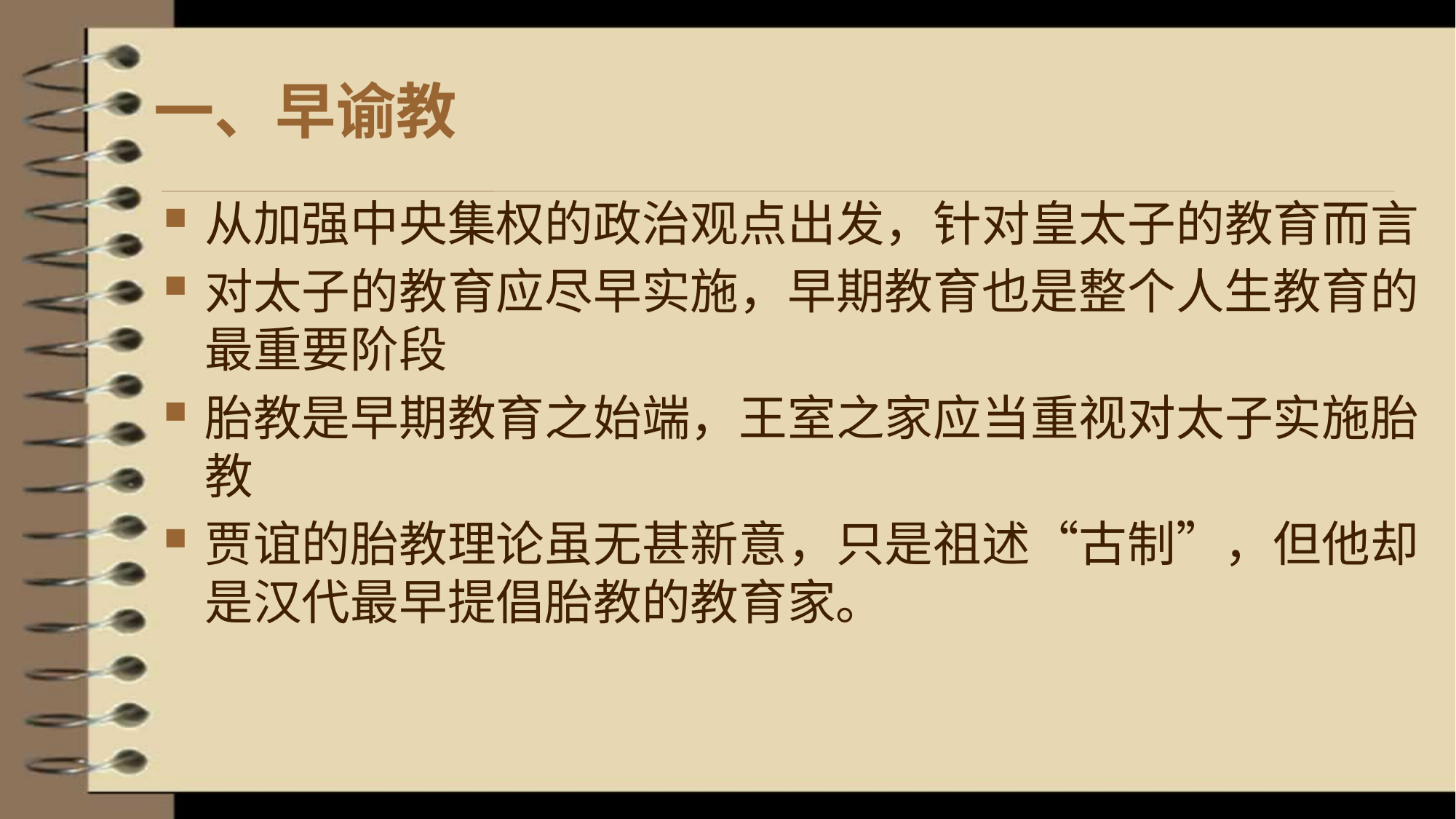

# 一、早谕教
从加强中央集权的政治观点出发，针对皇太子的教育而言
对太子的教育应尽早实施，早期教育也是整个人生教育的最重要阶段
胎教是早期教育之始端，王室之家应当重视对太子实施胎教
贾谊的胎教理论虽无甚新意，只是祖述“古制”，但他却是汉代最早提倡胎教的教育家。